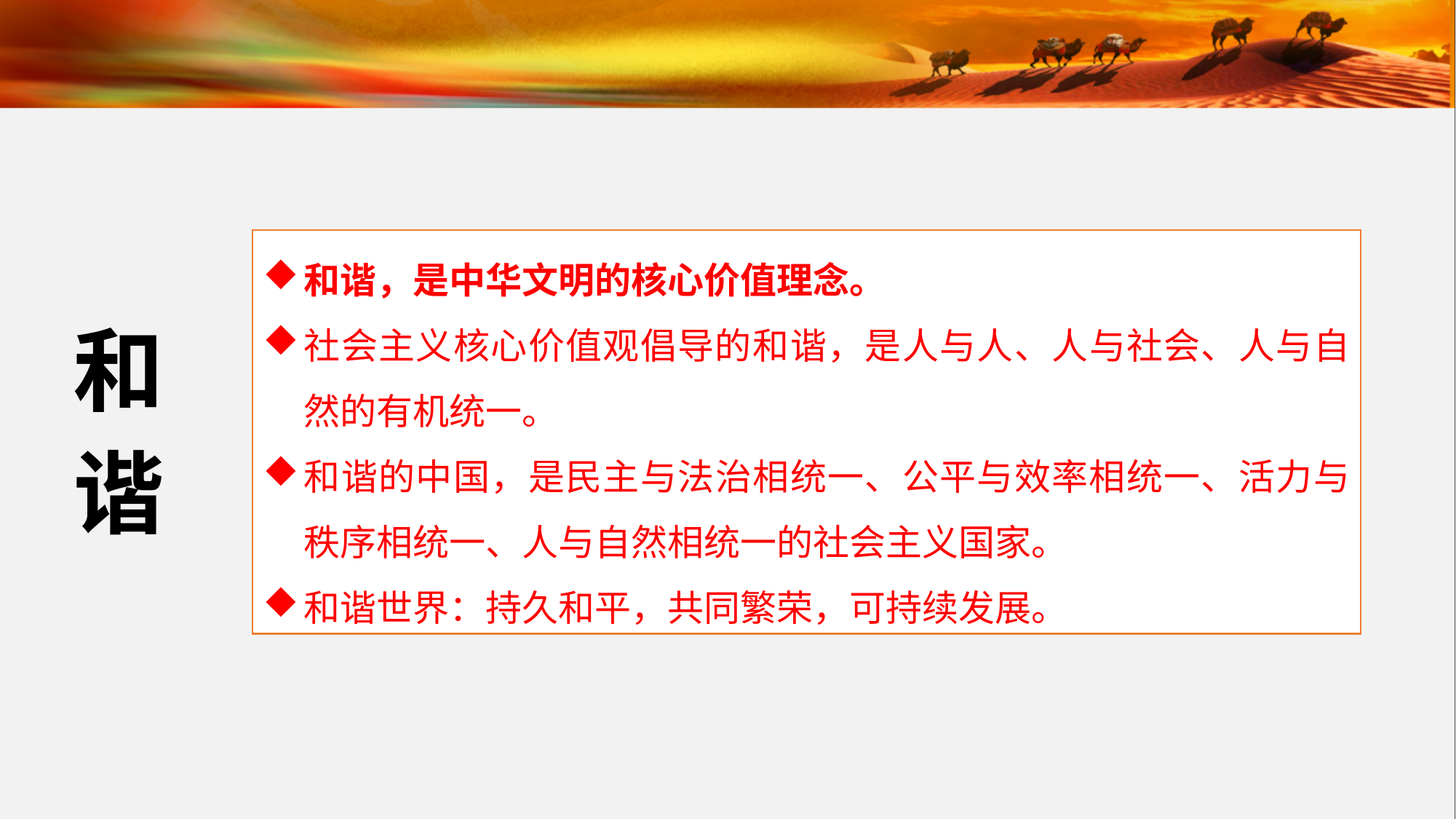

和谐，是中华文明的核心价值理念。
社会主义核心价值观倡导的和谐，是人与人、人与社会、人与自然的有机统一。
和谐的中国，是民主与法治相统一、公平与效率相统一、活力与秩序相统一、人与自然相统一的社会主义国家。
和谐世界：持久和平，共同繁荣，可持续发展。
和

谐